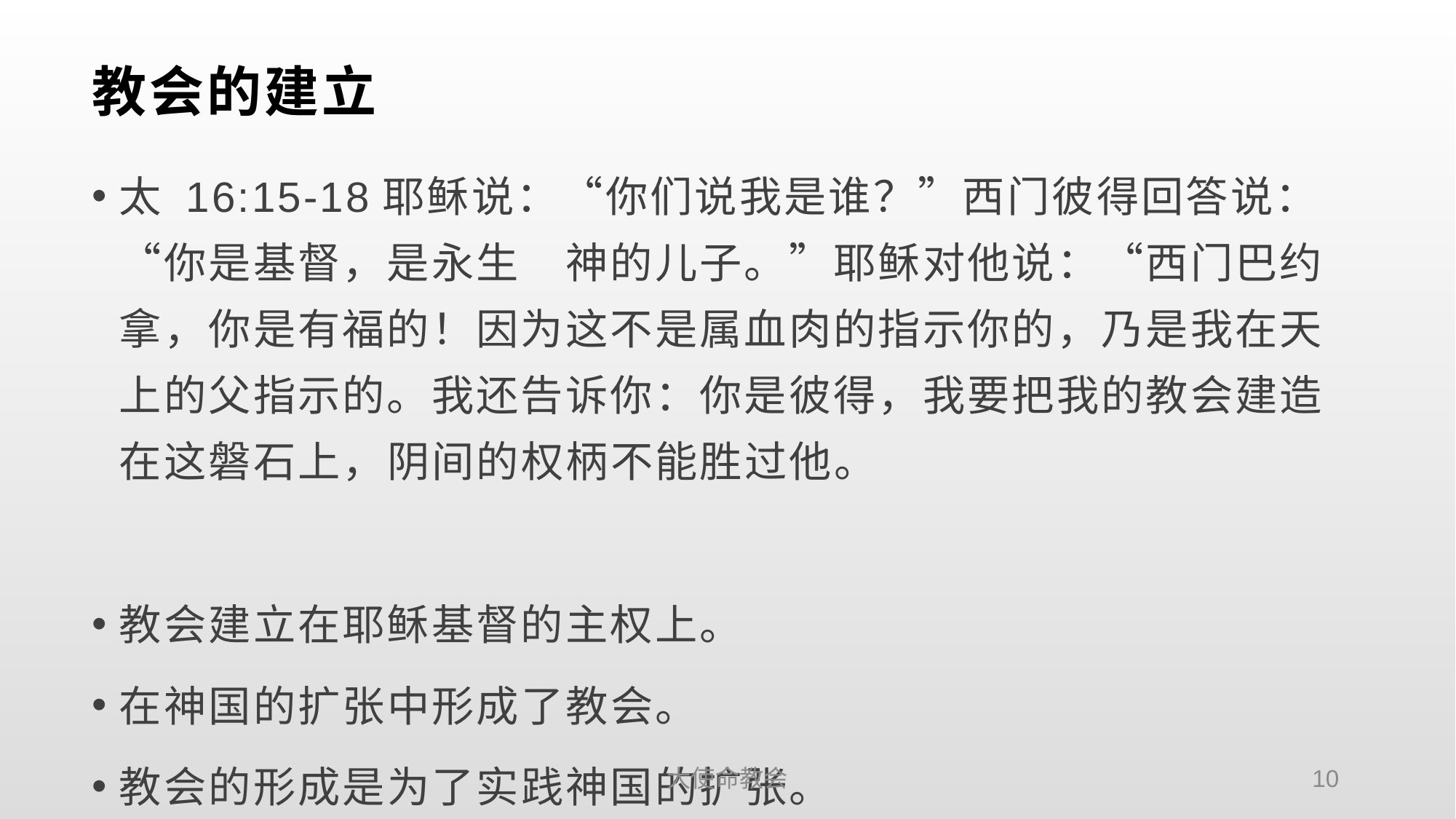

# 教会的建立
太 16:15-18耶稣说：“你们说我是谁？”西门彼得回答说：“你是基督，是永生　神的儿子。”耶稣对他说：“西门巴约拿，你是有福的！因为这不是属血肉的指示你的，乃是我在天上的父指示的。我还告诉你：你是彼得，我要把我的教会建造在这磐石上，阴间的权柄不能胜过他。

教会建立在耶稣基督的主权上。
在神国的扩张中形成了教会。
教会的形成是为了实践神国的扩张。
大使命教会
10